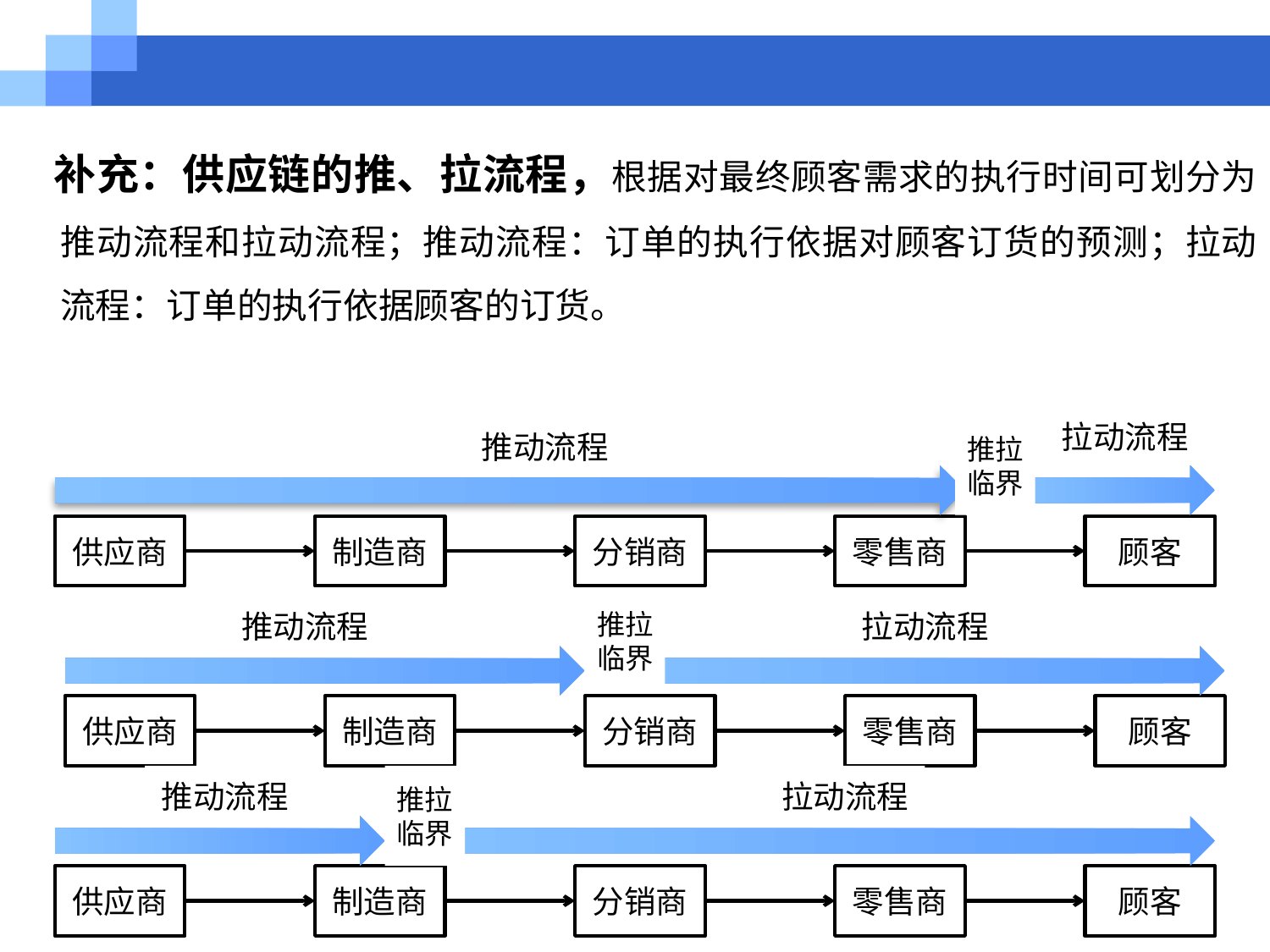

补充：供应链的推、拉流程，根据对最终顾客需求的执行时间可划分为推动流程和拉动流程；推动流程：订单的执行依据对顾客订货的预测；拉动流程：订单的执行依据顾客的订货。
拉动流程
推动流程
推拉临界

供应商
制造商
分销商
零售商
顾客
推动流程
推拉临界
拉动流程

供应商
制造商
分销商
零售商
顾客
推动流程
拉动流程
推拉临界

供应商
制造商
分销商
零售商
顾客